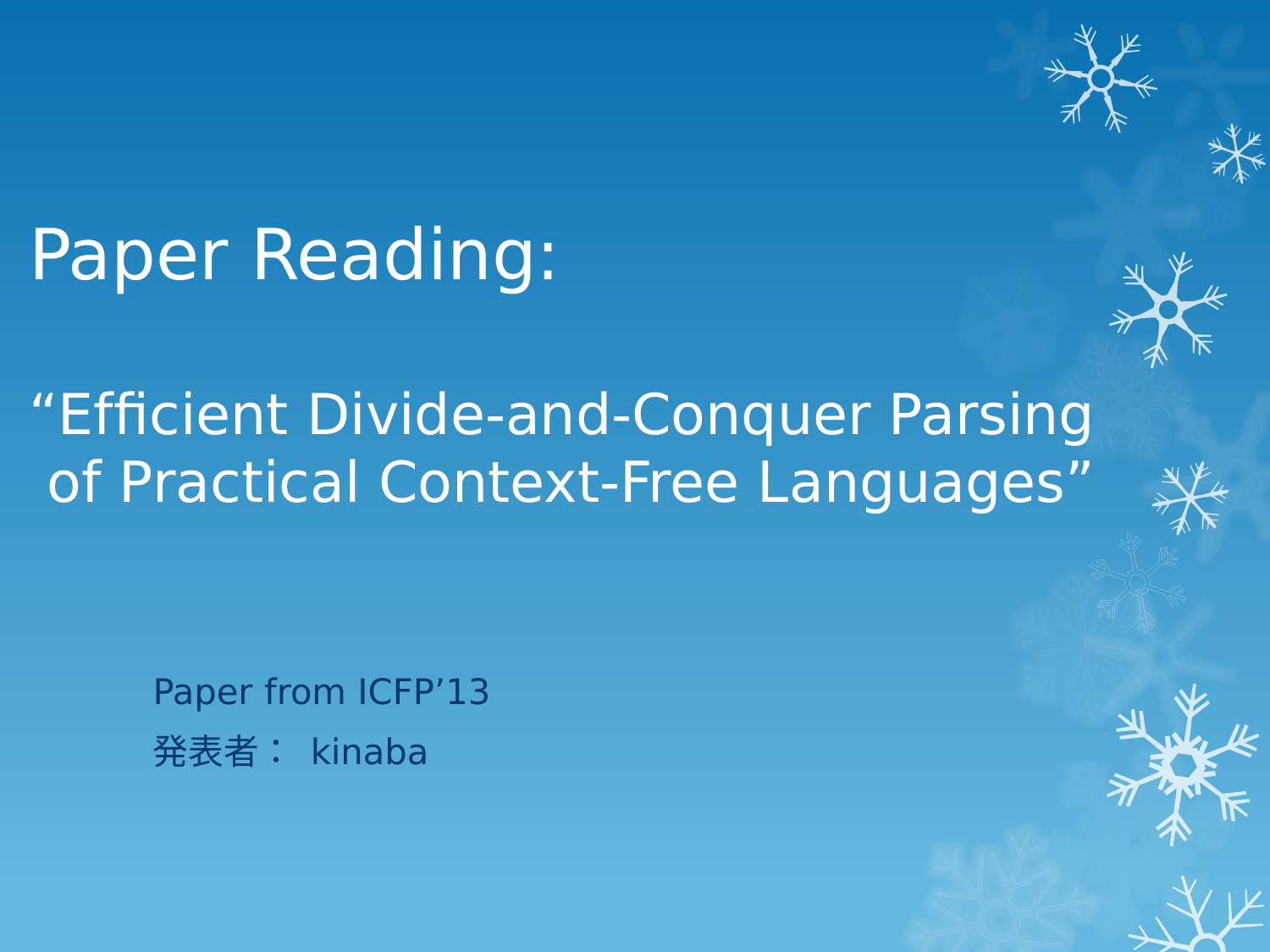

# Paper Reading: “Efﬁcient Divide-and-Conquer Parsing of Practical Context-Free Languages”
Paper from ICFP’13
発表者： kinaba